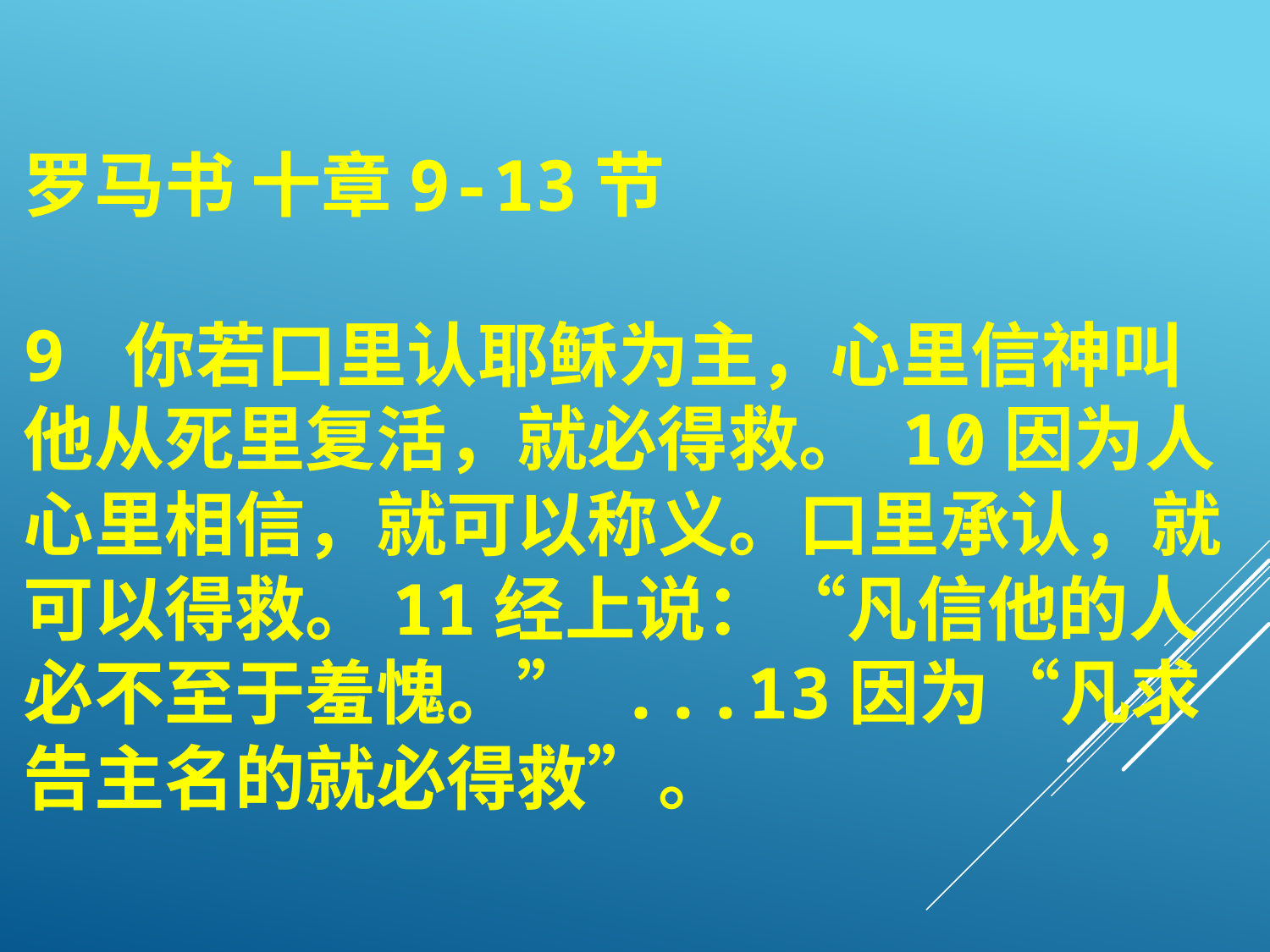

罗马书 十章9-13节

9 你若口里认耶稣为主，心里信神叫他从死里复活，就必得救。 10因为人心里相信，就可以称义。口里承认，就可以得救。11经上说：“凡信他的人必不至于羞愧。” ...13因为“凡求告主名的就必得救”。